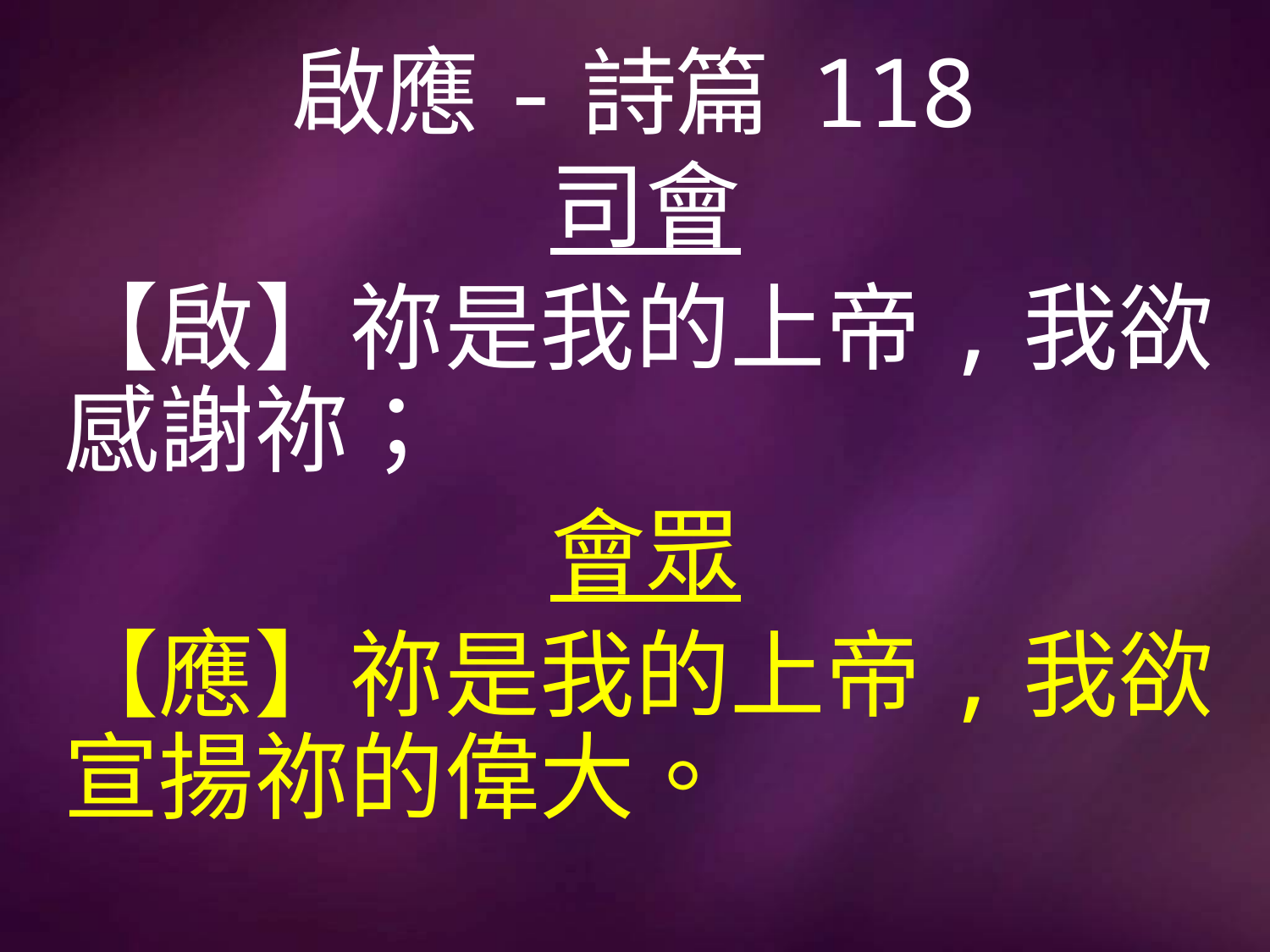

# 啟應-詩篇 118
司會
【啟】祢是我的上帝,我欲感謝祢；
會眾
【應】祢是我的上帝,我欲宣揚祢的偉大。